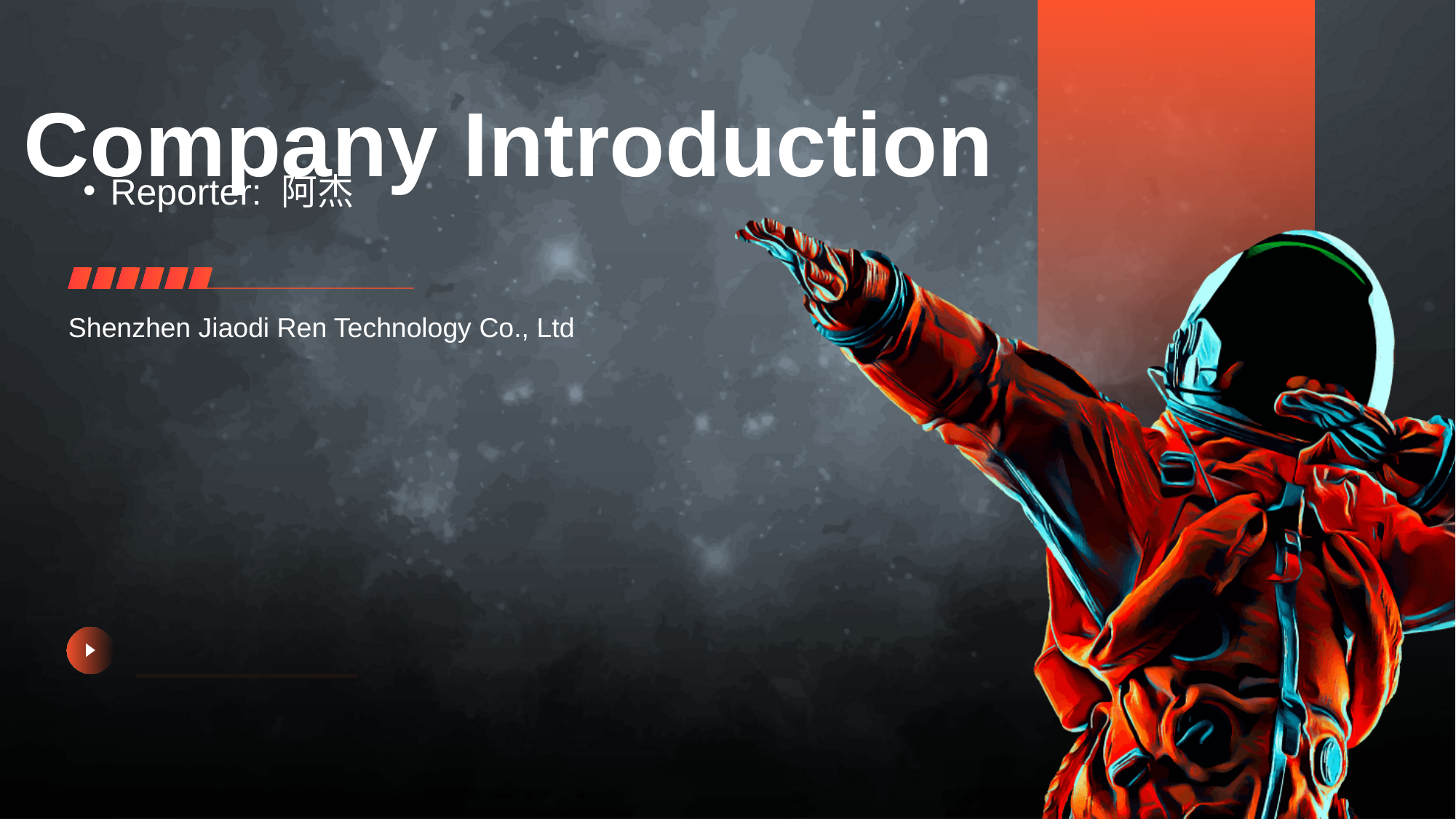

# Company Introduction
Shenzhen Jiaodi Ren Technology Co., Ltd
Reporter: 阿杰